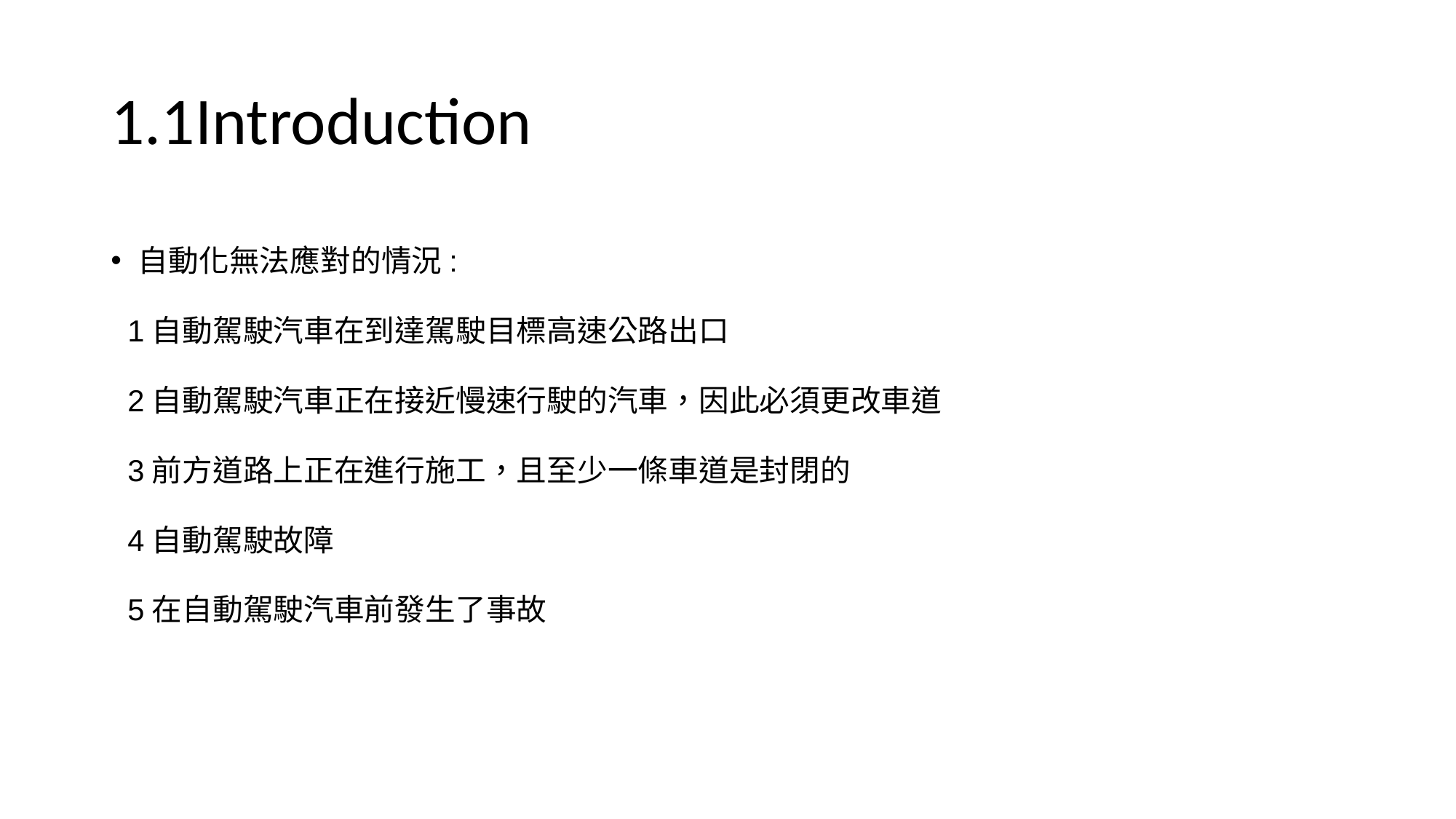

# 1.1Introduction
自動化無法應對的情況:
  1自動駕駛汽車在到達駕駛目標高速公路出口
  2自動駕駛汽車正在接近慢速行駛的汽車，因此必須更改車道
  3前方道路上正在進行施工，且至少一條車道是封閉的
  4自動駕駛故障
  5在自動駕駛汽車前發生了事故